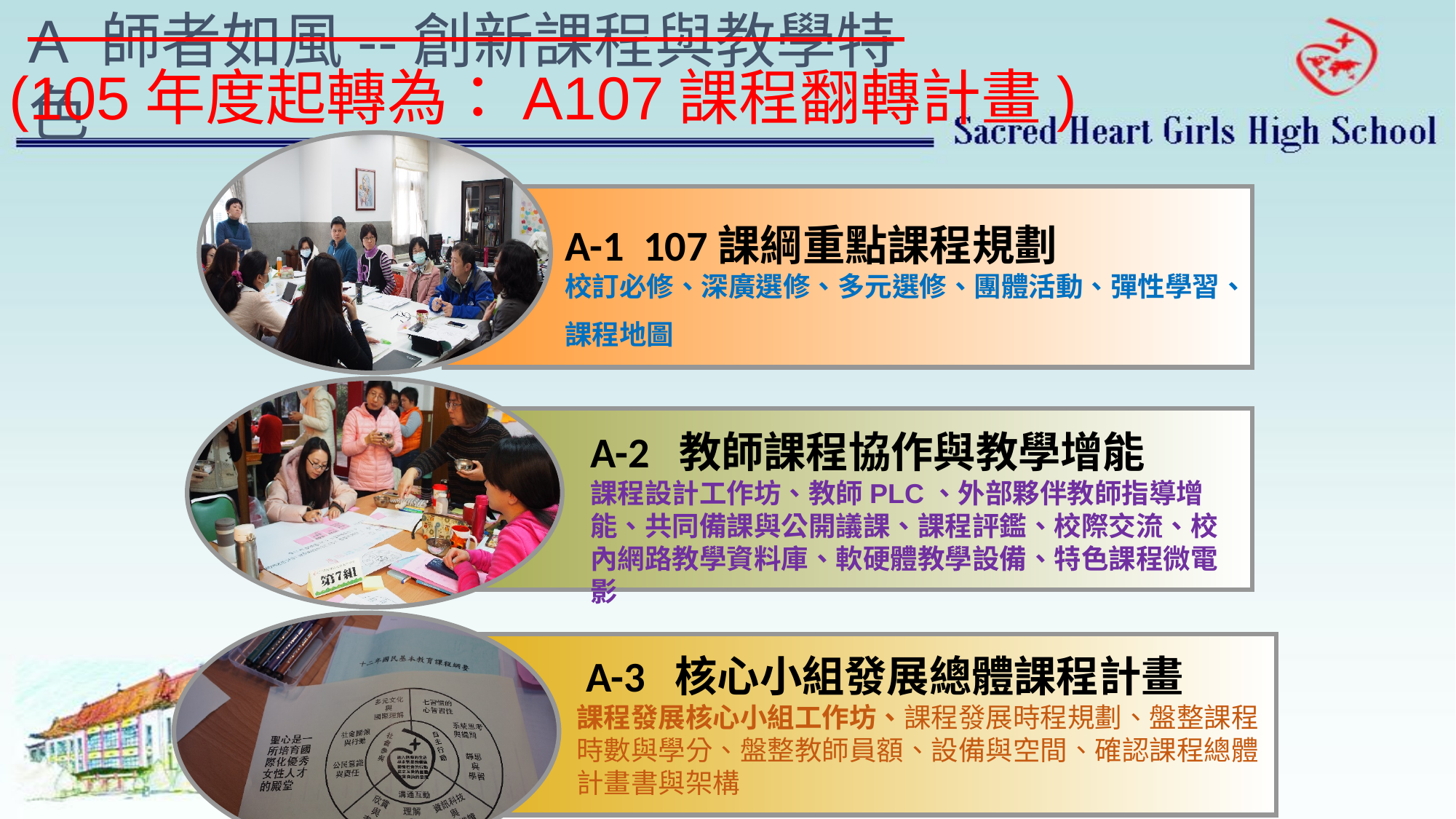

A 師者如風--創新課程與教學特色
(105年度起轉為：A107課程翻轉計畫)

A-1  107課綱重點課程規劃
校訂必修、深廣選修、多元選修、團體活動、彈性學習、課程地圖

A-2  教師課程協作與教學增能
課程設計工作坊、教師PLC、外部夥伴教師指導增能、共同備課與公開議課、課程評鑑、校際交流、校內網路教學資料庫、軟硬體教學設備、特色課程微電影

 A-3  核心小組發展總體課程計畫
課程發展核心小組工作坊、課程發展時程規劃、盤整課程時數與學分、盤整教師員額、設備與空間、確認課程總體計畫書與架構